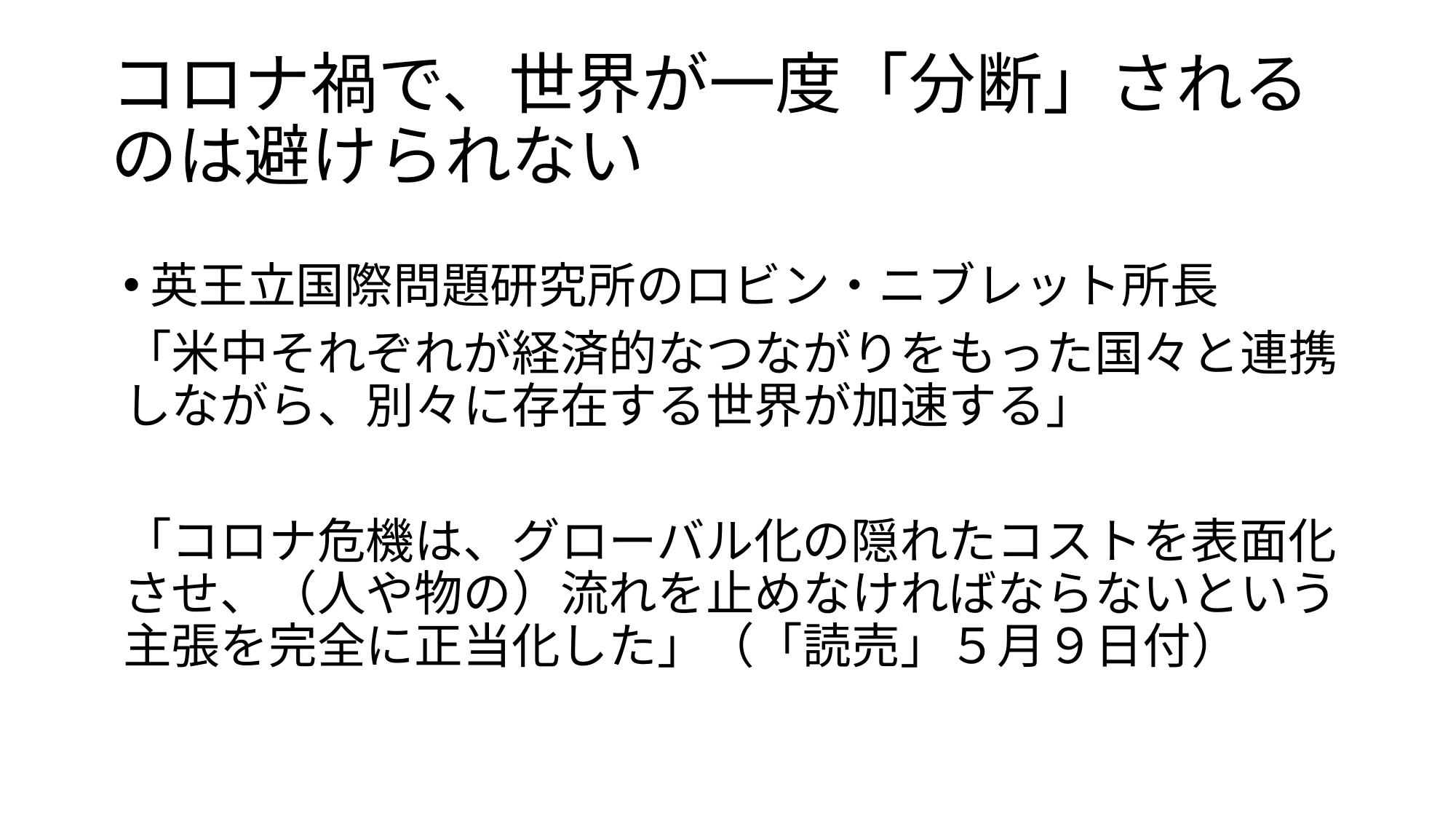

# コロナ禍で、世界が一度「分断」されるのは避けられない
英王立国際問題研究所のロビン・ニブレット所長
「米中それぞれが経済的なつながりをもった国々と連携しながら、別々に存在する世界が加速する」

「コロナ危機は、グローバル化の隠れたコストを表面化させ、（人や物の）流れを止めなければならないという主張を完全に正当化した」（「読売」５月９日付）